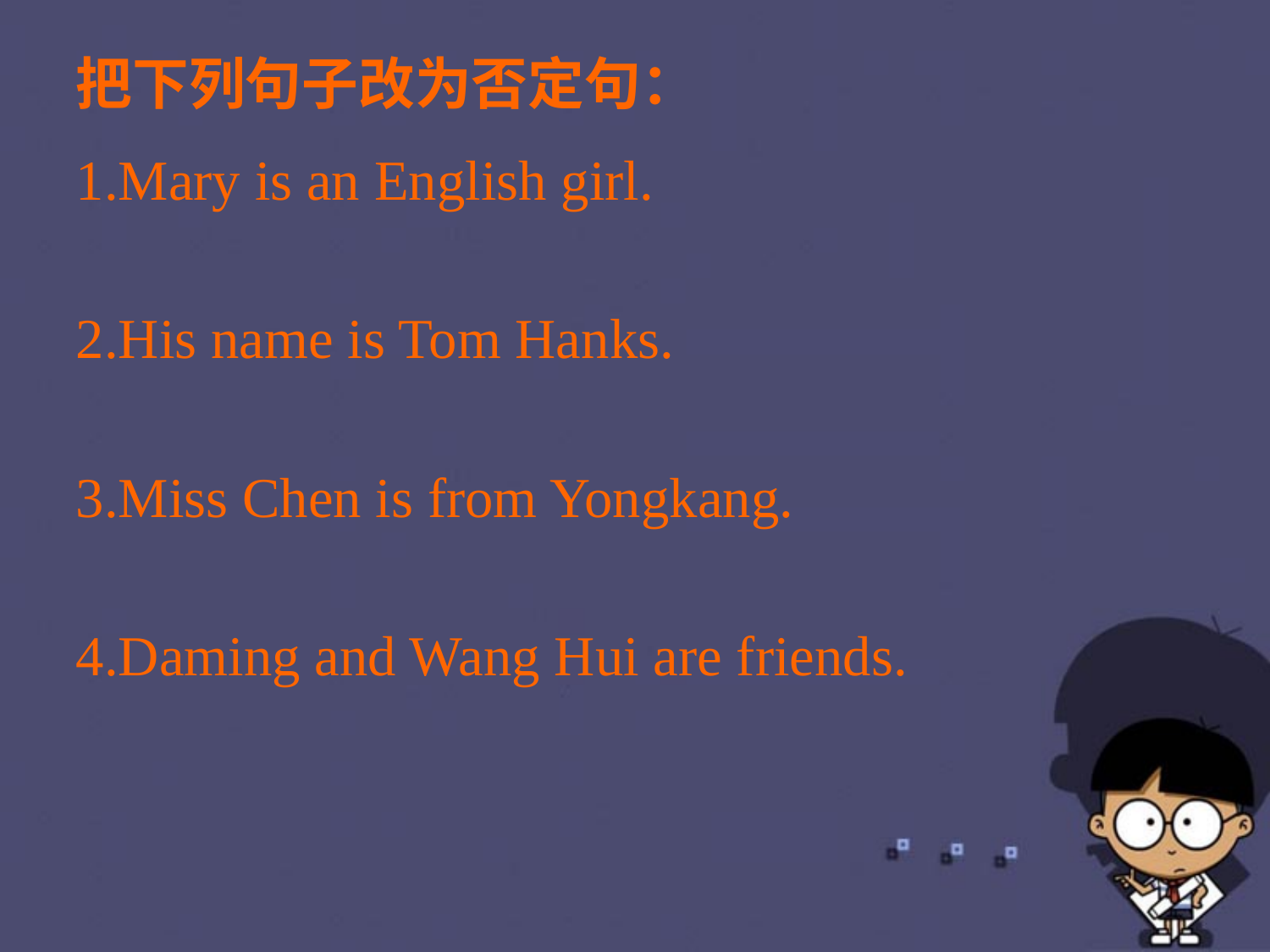

把下列句子改为否定句：
1.Mary is an English girl.
2.His name is Tom Hanks.
3.Miss Chen is from Yongkang.
4.Daming and Wang Hui are friends.